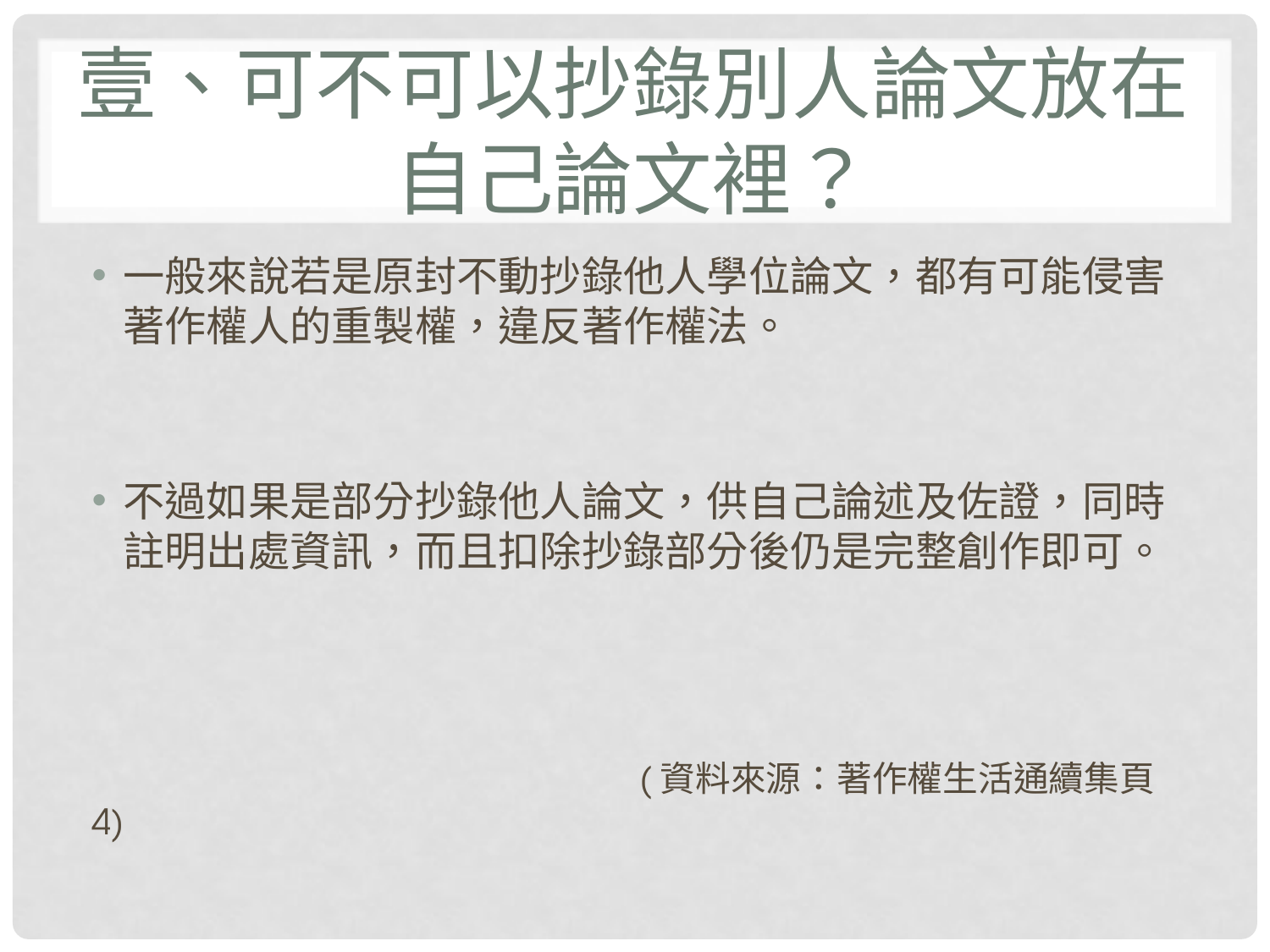

# 壹、可不可以抄錄別人論文放在自己論文裡？
一般來說若是原封不動抄錄他人學位論文，都有可能侵害著作權人的重製權，違反著作權法。

不過如果是部分抄錄他人論文，供自己論述及佐證，同時註明出處資訊，而且扣除抄錄部分後仍是完整創作即可。

　　　　　　　　　　　　　　(資料來源：著作權生活通續集頁4)